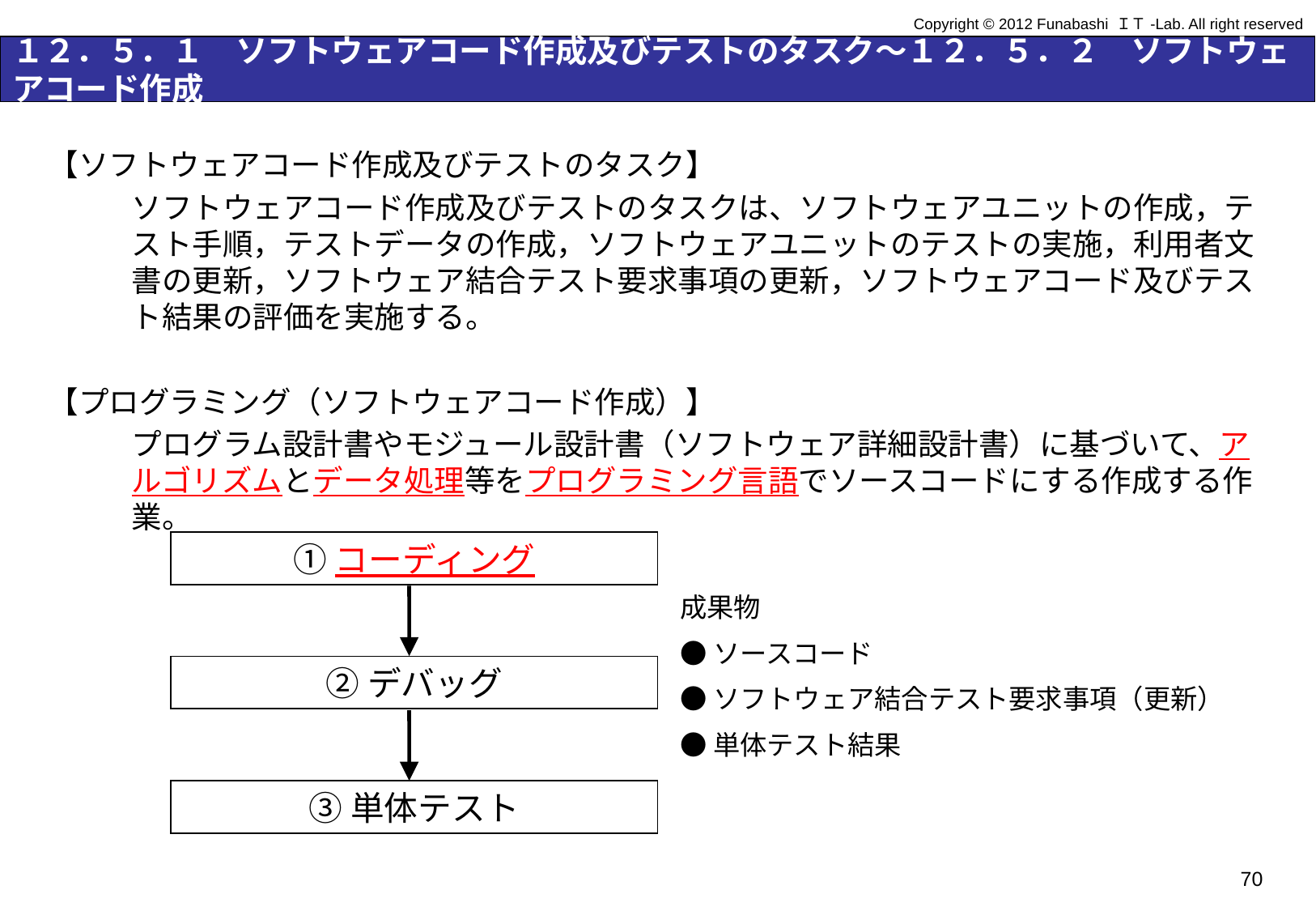

Copyright © 2012 Funabashi ＩＴ-Lab. All right reserved
# １２．５．１　ソフトウェアコード作成及びテストのタスク～１２．５．２　ソフトウェアコード作成
【ソフトウェアコード作成及びテストのタスク】
ソフトウェアコード作成及びテストのタスクは、ソフトウェアユニットの作成，テスト手順，テストデータの作成，ソフトウェアユニットのテストの実施，利用者文書の更新，ソフトウェア結合テスト要求事項の更新，ソフトウェアコード及びテスト結果の評価を実施する。

【プログラミング（ソフトウェアコード作成）】
プログラム設計書やモジュール設計書（ソフトウェア詳細設計書）に基づいて、アルゴリズムとデータ処理等をプログラミング言語でソースコードにする作成する作業。

成果物
●ソースコード
●ソフトウェア結合テスト要求事項（更新）
●単体テスト結果

①コーディング

②デバッグ

③単体テスト
70